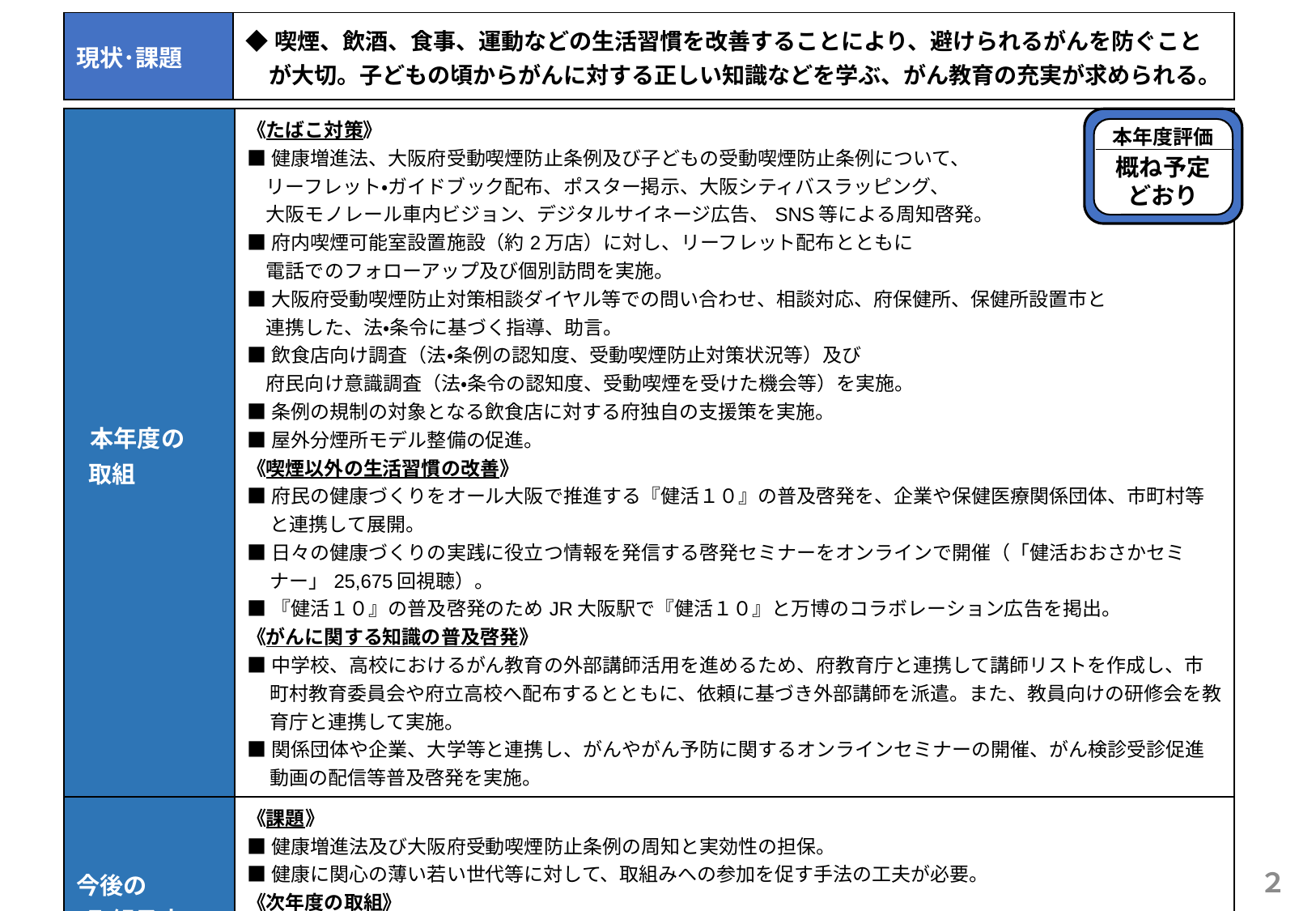

| 現状･課題 | ◆喫煙、飲酒、食事、運動などの生活習慣を改善することにより、避けられるがんを防ぐことが大切。子どもの頃からがんに対する正しい知識などを学ぶ、がん教育の充実が求められる。 |
| --- | --- |

本年度評価

概ね予定
どおり
| 本年度の 取組 | 《たばこ対策》 ■健康増進法、大阪府受動喫煙防止条例及び子どもの受動喫煙防止条例について、 　リーフレット・ガイドブック配布、ポスター掲示、大阪シティバスラッピング、 　大阪モノレール車内ビジョン、デジタルサイネージ広告、SNS等による周知啓発。 ■府内喫煙可能室設置施設（約2万店）に対し、リーフレット配布とともに 　電話でのフォローアップ及び個別訪問を実施。 ■大阪府受動喫煙防止対策相談ダイヤル等での問い合わせ、相談対応、府保健所、保健所設置市と 　連携した、法・条令に基づく指導、助言。 ■飲食店向け調査（法・条例の認知度、受動喫煙防止対策状況等）及び 　府民向け意識調査（法・条令の認知度、受動喫煙を受けた機会等）を実施。 ■条例の規制の対象となる飲食店に対する府独自の支援策を実施。 ■屋外分煙所モデル整備の促進。 《喫煙以外の生活習慣の改善》 ■府民の健康づくりをオール大阪で推進する『健活１０』の普及啓発を、企業や保健医療関係団体、市町村等と連携して展開。 ■日々の健康づくりの実践に役立つ情報を発信する啓発セミナーをオンラインで開催（「健活おおさかセミナー」25,675回視聴）。 ■『健活１０』の普及啓発のためJR大阪駅で『健活１０』と万博のコラボレーション広告を掲出。 《がんに関する知識の普及啓発》 ■中学校、高校におけるがん教育の外部講師活用を進めるため、府教育庁と連携して講師リストを作成し、市町村教育委員会や府立高校へ配布するとともに、依頼に基づき外部講師を派遣。また、教員向けの研修会を教育庁と連携して実施。 ■関係団体や企業、大学等と連携し、がんやがん予防に関するオンラインセミナーの開催、がん検診受診促進動画の配信等普及啓発を実施。 |
| --- | --- |
| 今後の 取組予定 | 《課題》 ■健康増進法及び大阪府受動喫煙防止条例の周知と実効性の担保。 ■健康に関心の薄い若い世代等に対して、取組みへの参加を促す手法の工夫が必要。 《次年度の取組》 ■望まない受動喫煙の防止のため、周知啓発、適切な指導・助言及び支援策を引き続き実施。 ■『健活１０』の普及啓発及び「健活おおさか推進府民会議」を通じて、引き続きオール大阪での健康づくりを推進。 |
| 最終予算(案) | たばこ対策事業（114,675千円）、オール大阪による健康づくり推進事業（27,134千円）等 |
概ね予定どおり
　２